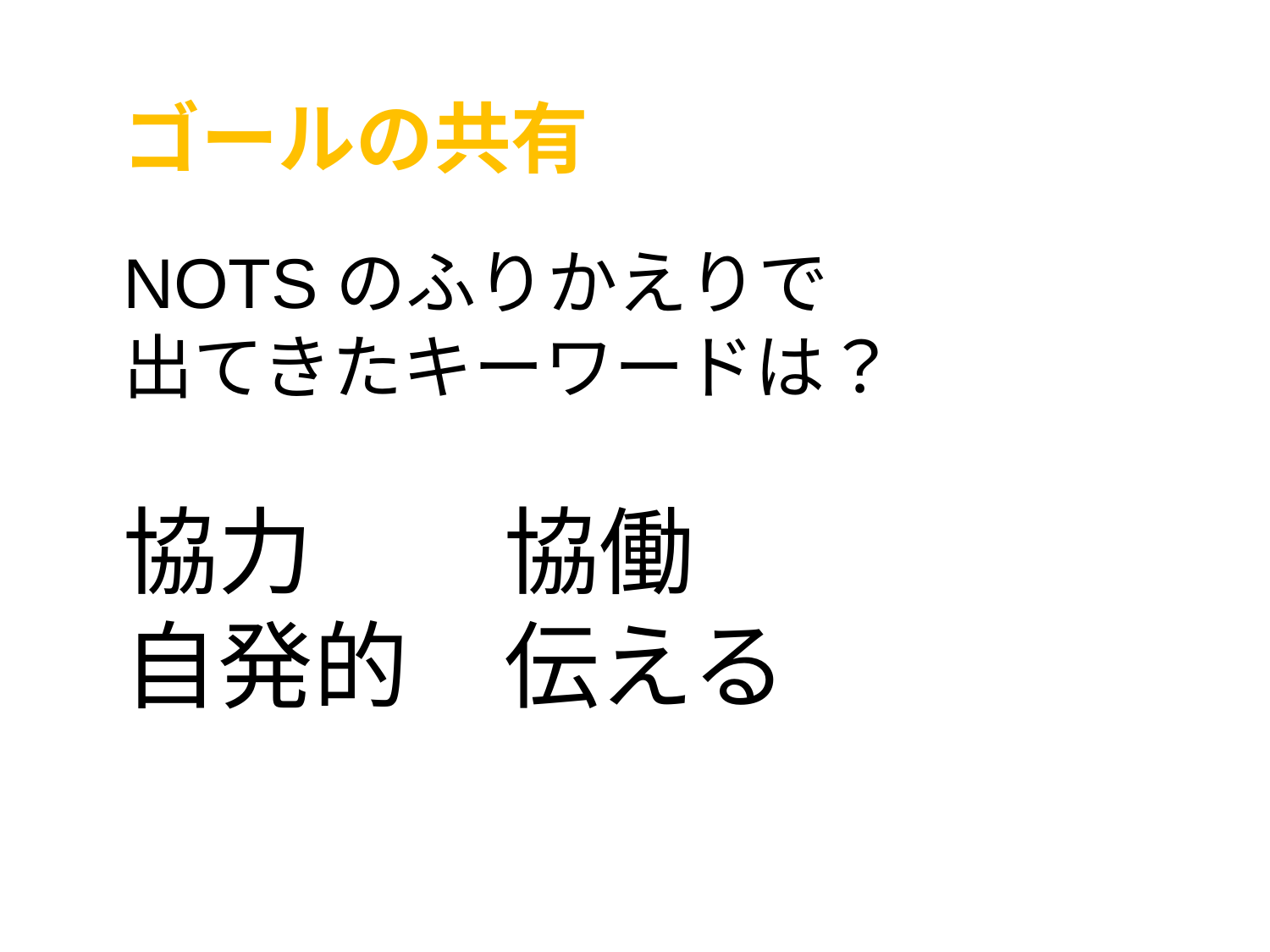

ゴールの共有
NOTSのふりかえりで
出てきたキーワードは？

協力		協働
自発的	伝える